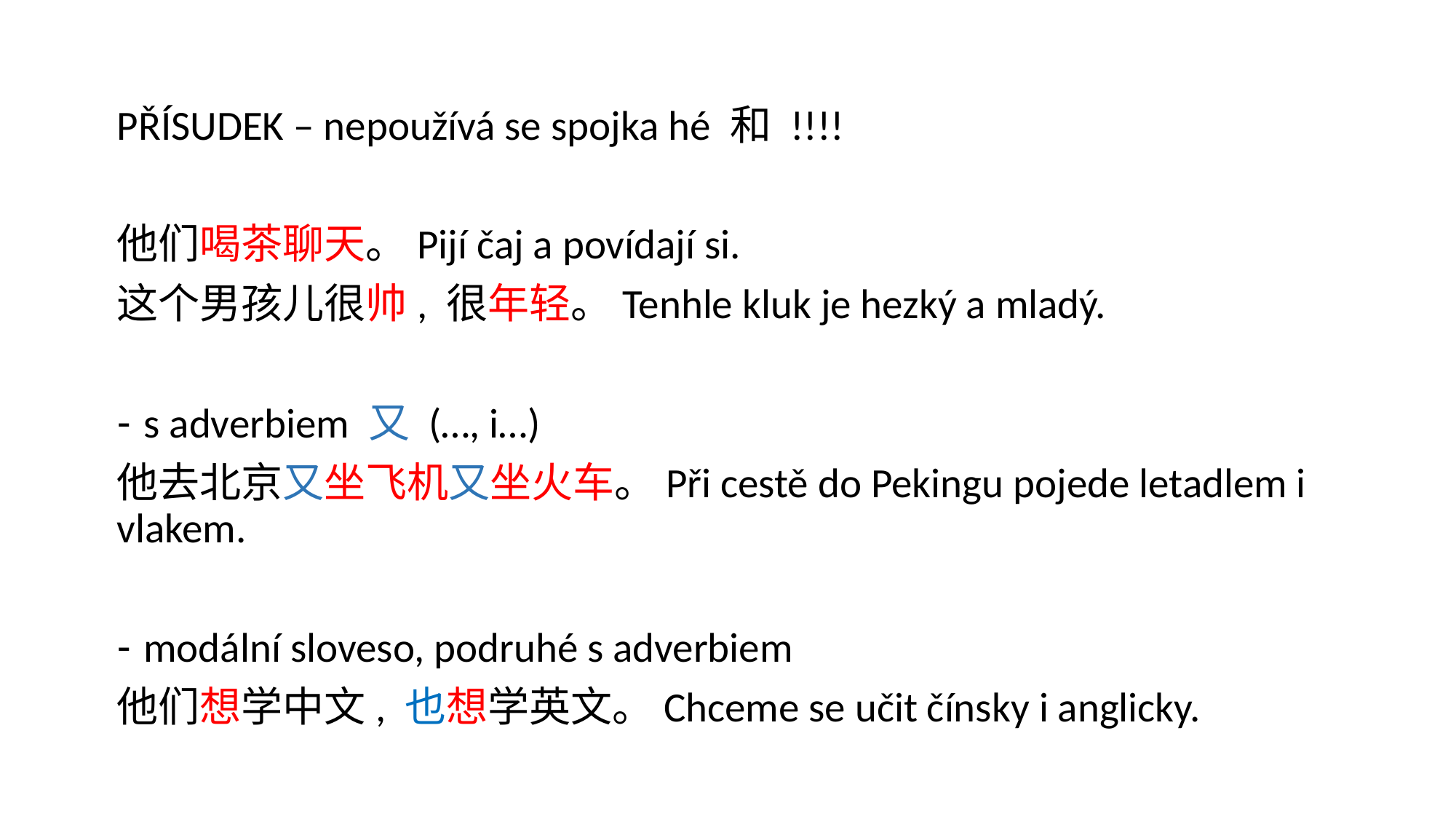

PŘÍSUDEK – nepoužívá se spojka hé 和 !!!!

他们喝茶聊天。Pijí čaj a povídají si.
这个男孩儿很帅, 很年轻。Tenhle kluk je hezký a mladý.

s adverbiem 又 (…, i…)
他去北京又坐飞机又坐火车。Při cestě do Pekingu pojede letadlem i vlakem.

modální sloveso, podruhé s adverbiem
他们想学中文, 也想学英文。Chceme se učit čínsky i anglicky.